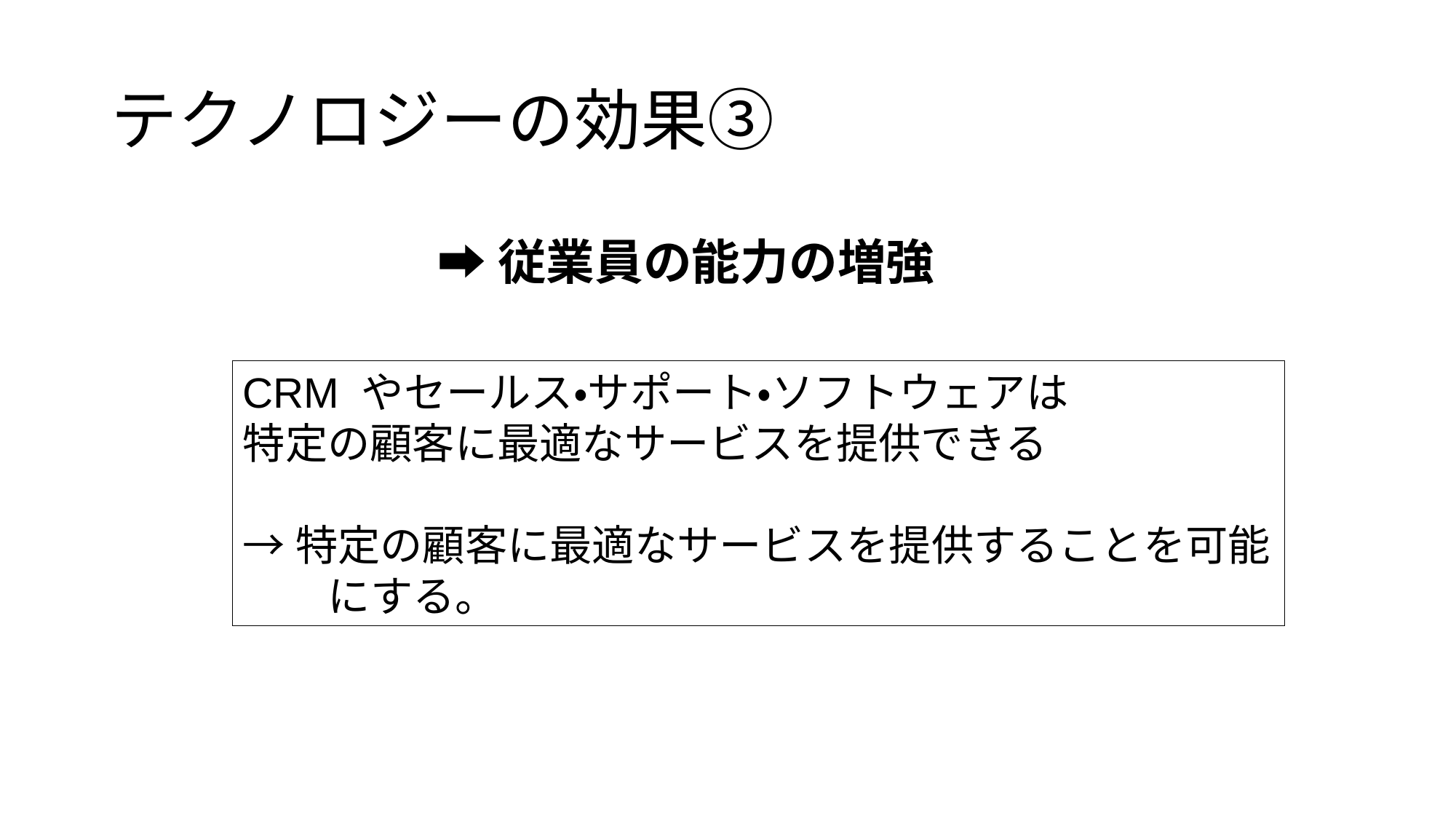

# テクノロジーの効果③
➡従業員の能力の増強
CRM やセールス・サポート・ソフトウェアは
特定の顧客に最適なサービスを提供できる

→特定の顧客に最適なサービスを提供することを可能　　にする。